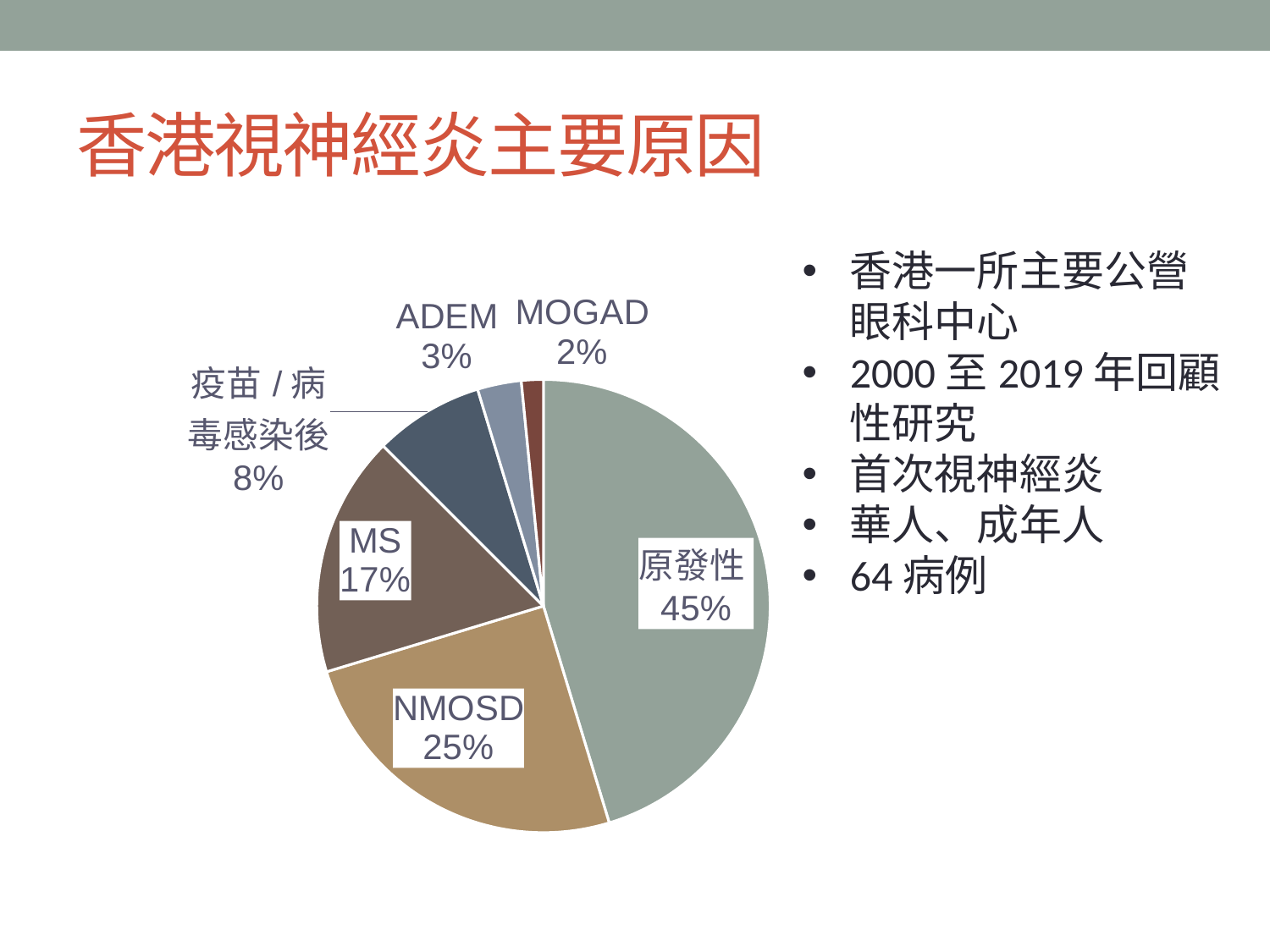

# 香港視神經炎主要原因

### Chart

| Category |  |
|---|---|
| 原發性  | 29.0 |
| NMOSD | 16.0 |
| MS | 11.0 |
| 疫苗/病毒感染後 | 5.0 |
| ADEM | 2.0 |
| MOGAD | 1.0 |
香港一所主要公營眼科中心
2000至2019年回顧性研究
首次視神經炎
華人、成年人
64病例